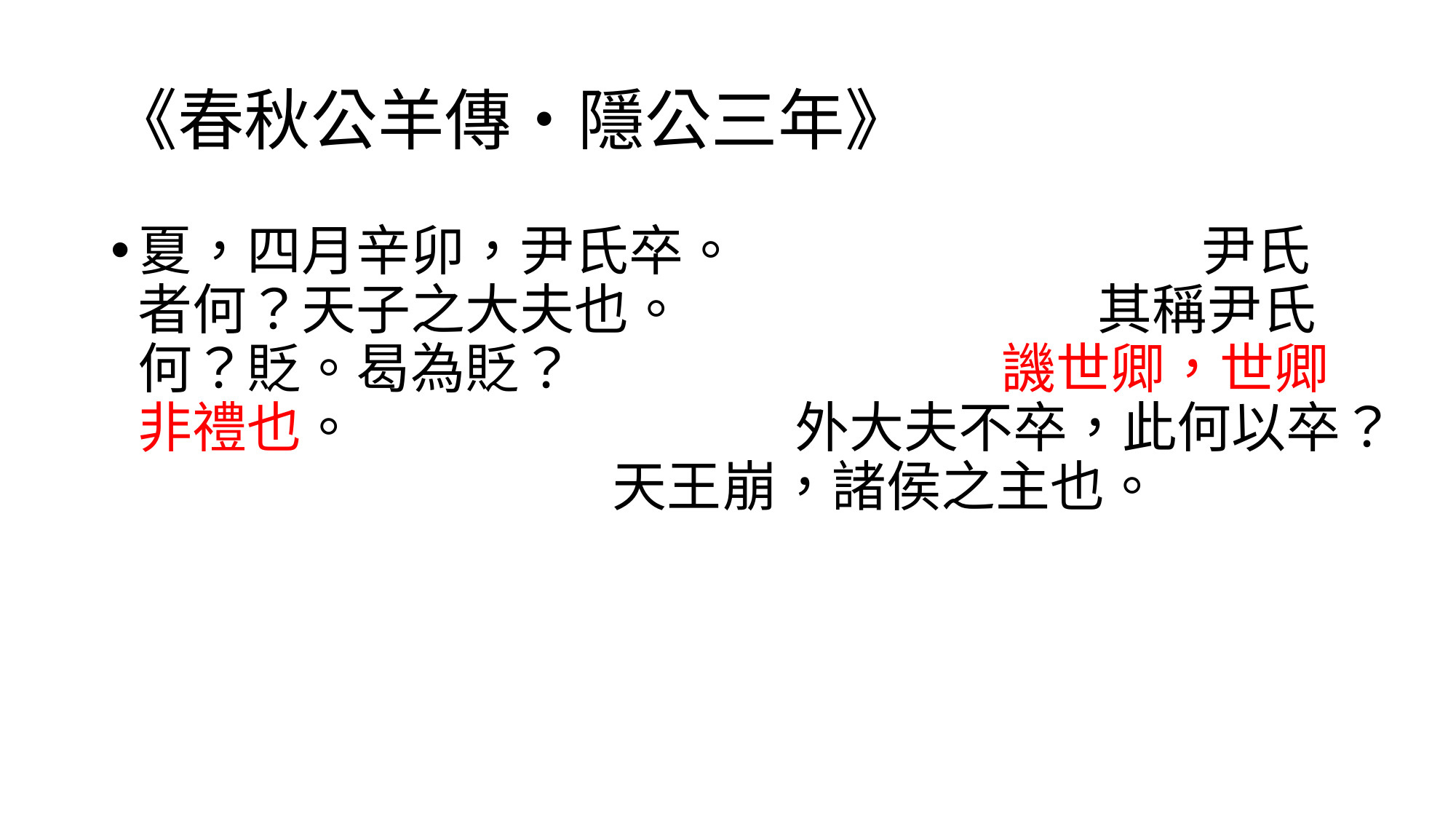

# 《春秋公羊傳•隱公三年》
夏，四月辛卯，尹氏卒。                                      尹氏者何？天子之大夫也。                                  其稱尹氏何？貶。曷為貶？                                   譏世卿，世卿非禮也。                                    外大夫不卒，此何以卒？                                       天王崩，諸侯之主也。